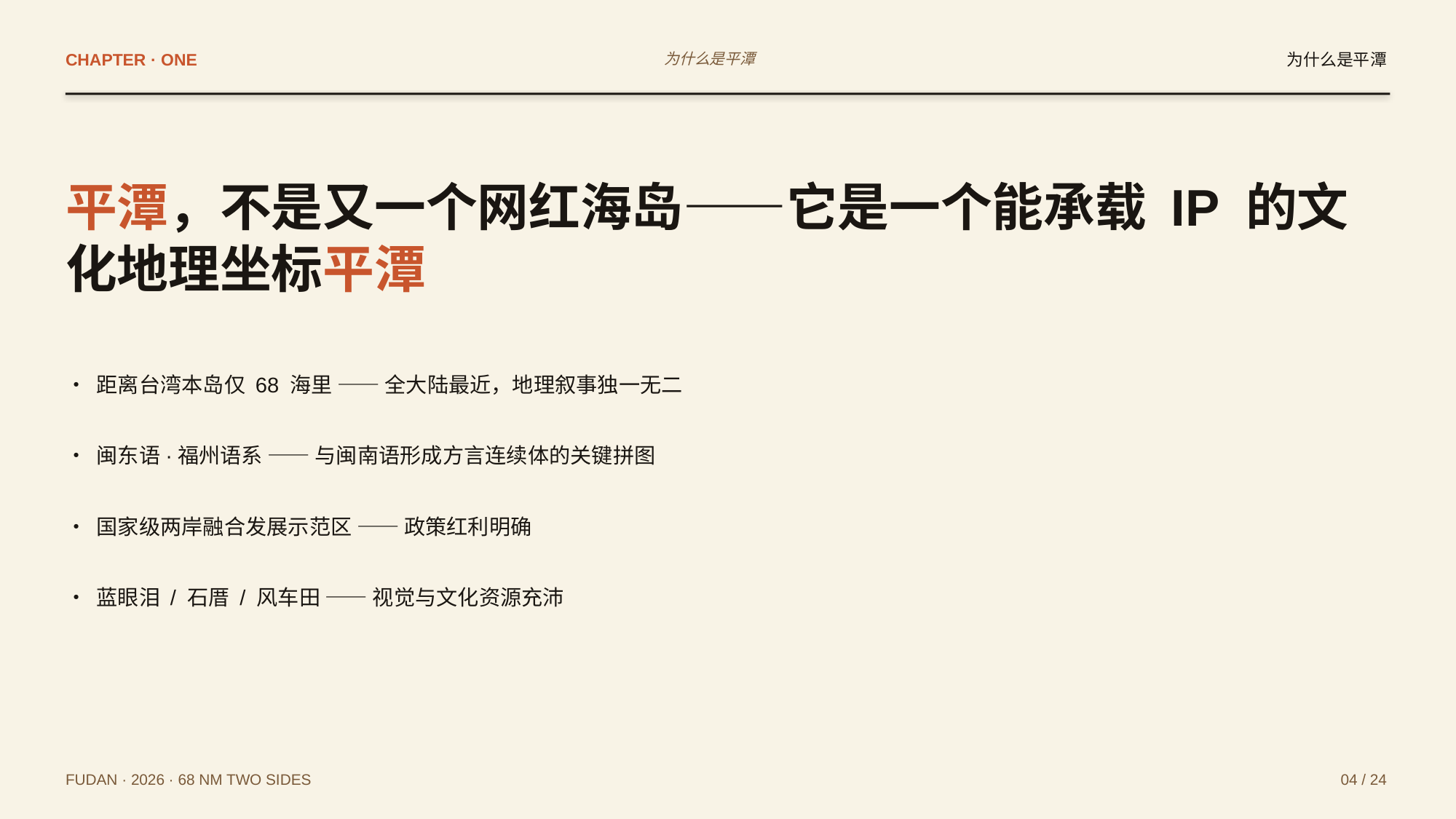

CHAPTER · ONE
为什么是平潭
为什么是平潭

平潭，不是又一个网红海岛——它是一个能承载 IP 的文化地理坐标平潭
• 距离台湾本岛仅 68 海里 —— 全大陆最近，地理叙事独一无二
• 闽东语·福州语系 —— 与闽南语形成方言连续体的关键拼图
• 国家级两岸融合发展示范区 —— 政策红利明确
• 蓝眼泪 / 石厝 / 风车田 —— 视觉与文化资源充沛
FUDAN · 2026 · 68 NM TWO SIDES
04 / 24